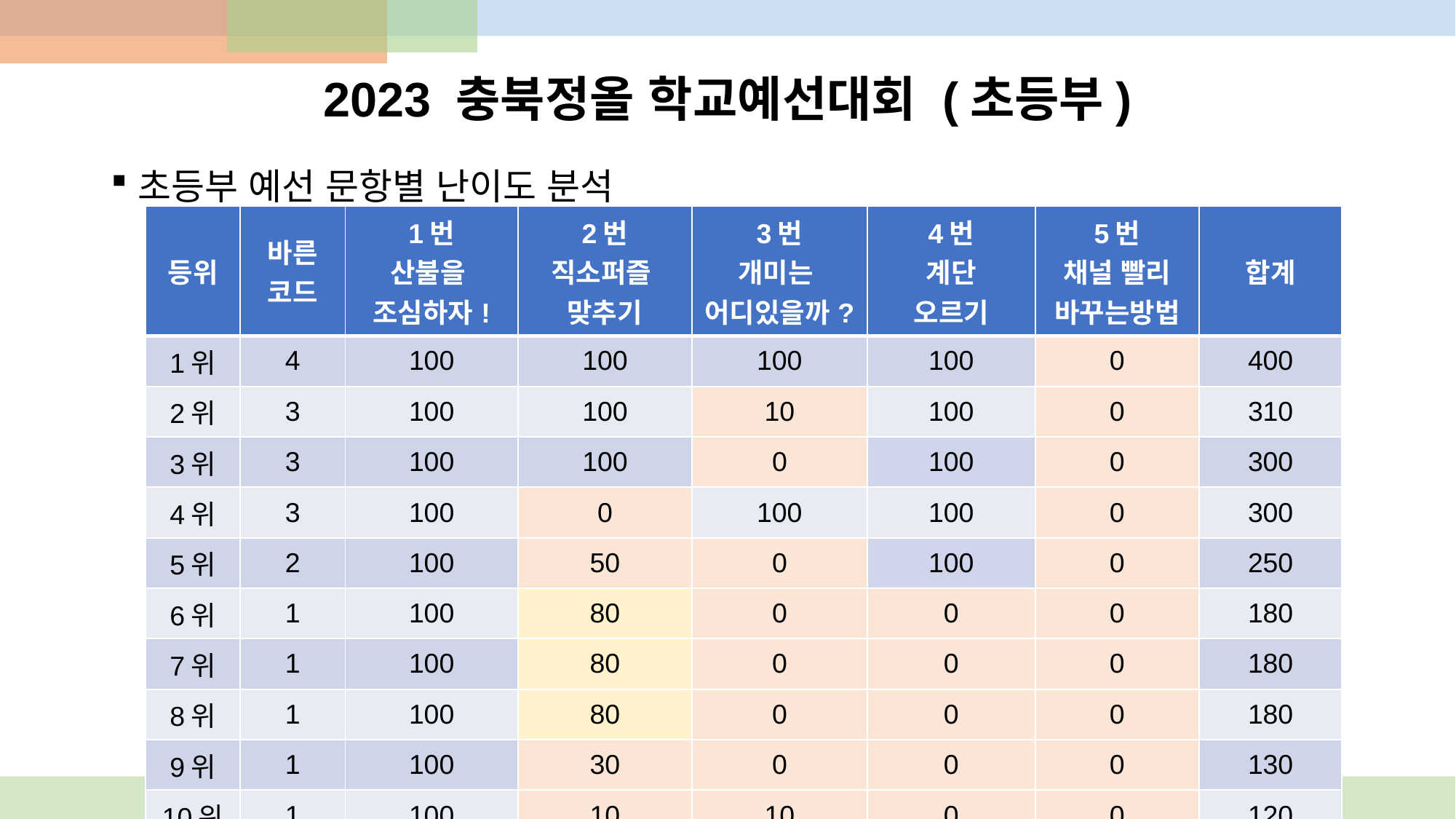

# 2023 충북정올 학교예선대회 (초등부)
초등부 예선 문항별 난이도 분석
| 등위 | 바른 코드 | 1번 산불을 조심하자! | 2번 직소퍼즐 맞추기 | 3번 개미는 어디있을까? | 4번 계단 오르기 | 5번 채널 빨리 바꾸는방법 | 합계 |
| --- | --- | --- | --- | --- | --- | --- | --- |
| 1위 | 4 | 100 | 100 | 100 | 100 | 0 | 400 |
| 2위 | 3 | 100 | 100 | 10 | 100 | 0 | 310 |
| 3위 | 3 | 100 | 100 | 0 | 100 | 0 | 300 |
| 4위 | 3 | 100 | 0 | 100 | 100 | 0 | 300 |
| 5위 | 2 | 100 | 50 | 0 | 100 | 0 | 250 |
| 6위 | 1 | 100 | 80 | 0 | 0 | 0 | 180 |
| 7위 | 1 | 100 | 80 | 0 | 0 | 0 | 180 |
| 8위 | 1 | 100 | 80 | 0 | 0 | 0 | 180 |
| 9위 | 1 | 100 | 30 | 0 | 0 | 0 | 130 |
| 10위 | 1 | 100 | 10 | 10 | 0 | 0 | 120 |